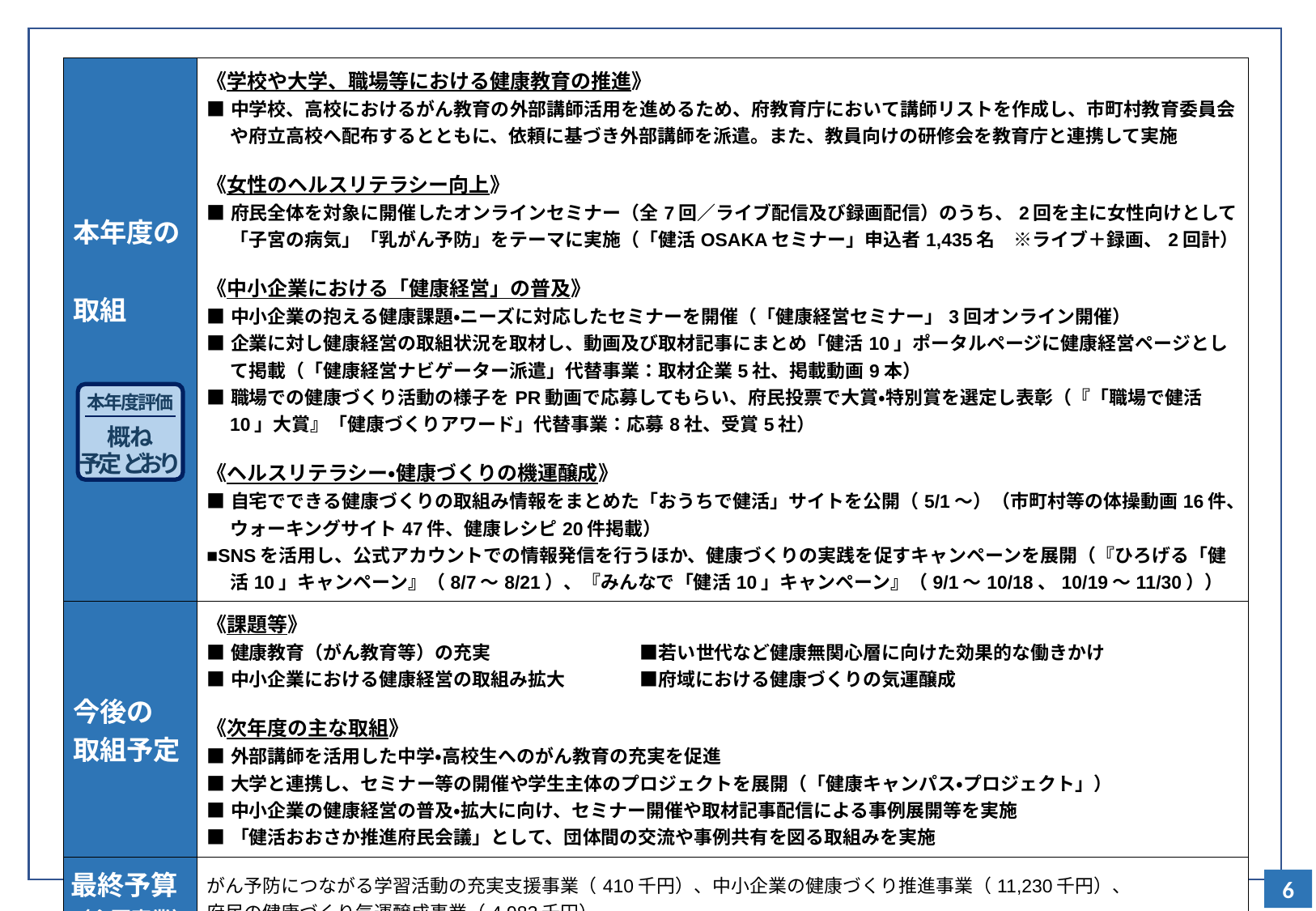

| 本年度の 取組 | 《学校や大学、職場等における健康教育の推進》 ■中学校、高校におけるがん教育の外部講師活用を進めるため、府教育庁において講師リストを作成し、市町村教育委員会や府立高校へ配布するとともに、依頼に基づき外部講師を派遣。また、教員向けの研修会を教育庁と連携して実施 《女性のヘルスリテラシー向上》 ■府民全体を対象に開催したオンラインセミナー（全7回／ライブ配信及び録画配信）のうち、2回を主に女性向けとして「子宮の病気」「乳がん予防」をテーマに実施（「健活OSAKAセミナー」申込者1,435名　※ライブ＋録画、2回計） 《中小企業における「健康経営」の普及》 ■中小企業の抱える健康課題・ニーズに対応したセミナーを開催（「健康経営セミナー」3回オンライン開催） ■企業に対し健康経営の取組状況を取材し、動画及び取材記事にまとめ「健活10」ポータルページに健康経営ページとして掲載（「健康経営ナビゲーター派遣」代替事業：取材企業5社、掲載動画9本） ■職場での健康づくり活動の様子をPR動画で応募してもらい、府民投票で大賞・特別賞を選定し表彰（『「職場で健活10」大賞』「健康づくりアワード」代替事業：応募8社、受賞5社） 《ヘルスリテラシー・健康づくりの機運醸成》 ■自宅でできる健康づくりの取組み情報をまとめた「おうちで健活」サイトを公開（5/1～）（市町村等の体操動画16件、ウォーキングサイト47件、健康レシピ20件掲載） ■SNSを活用し、公式アカウントでの情報発信を行うほか、健康づくりの実践を促すキャンペーンを展開（『ひろげる「健活10」キャンペーン』（8/7～8/21）、『みんなで「健活10」キャンペーン』（9/1～10/18、10/19～11/30）） |
| --- | --- |
| 今後の 取組予定 | 《課題等》 ■健康教育（がん教育等）の充実　　　　　　　　■若い世代など健康無関心層に向けた効果的な働きかけ ■中小企業における健康経営の取組み拡大　　　　■府域における健康づくりの気運醸成 《次年度の主な取組》 ■外部講師を活用した中学・高校生へのがん教育の充実を促進 ■大学と連携し、セミナー等の開催や学生主体のプロジェクトを展開（「健康キャンパス・プロジェクト」） ■中小企業の健康経営の普及・拡大に向け、セミナー開催や取材記事配信による事例展開等を実施 ■「健活おおさか推進府民会議」として、団体間の交流や事例共有を図る取組みを実施 |
| 最終予算 （主要事業） | がん予防につながる学習活動の充実支援事業（410千円）、中小企業の健康づくり推進事業（11,230千円）、 府民の健康づくり気運醸成事業（4,983千円） |
本年度評価

概ね
予定どおり
6